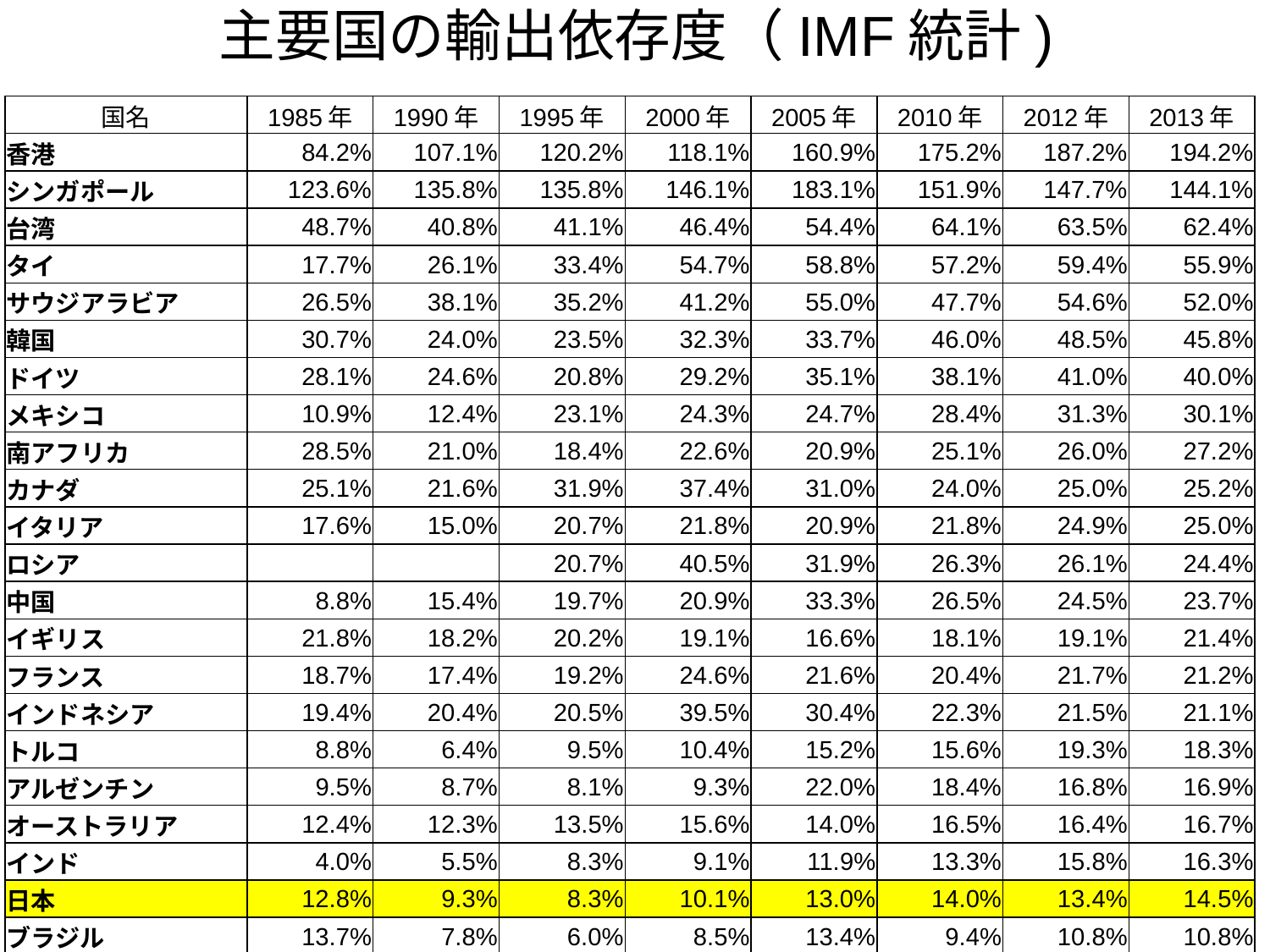

# 主要国の輸出依存度（IMF統計)
| 国名 | 1985年 | 1990年 | 1995年 | 2000年 | 2005年 | 2010年 | 2012年 | 2013年 |
| --- | --- | --- | --- | --- | --- | --- | --- | --- |
| 香港 | 84.2% | 107.1% | 120.2% | 118.1% | 160.9% | 175.2% | 187.2% | 194.2% |
| シンガポール | 123.6% | 135.8% | 135.8% | 146.1% | 183.1% | 151.9% | 147.7% | 144.1% |
| 台湾 | 48.7% | 40.8% | 41.1% | 46.4% | 54.4% | 64.1% | 63.5% | 62.4% |
| タイ | 17.7% | 26.1% | 33.4% | 54.7% | 58.8% | 57.2% | 59.4% | 55.9% |
| サウジアラビア | 26.5% | 38.1% | 35.2% | 41.2% | 55.0% | 47.7% | 54.6% | 52.0% |
| 韓国 | 30.7% | 24.0% | 23.5% | 32.3% | 33.7% | 46.0% | 48.5% | 45.8% |
| ドイツ | 28.1% | 24.6% | 20.8% | 29.2% | 35.1% | 38.1% | 41.0% | 40.0% |
| メキシコ | 10.9% | 12.4% | 23.1% | 24.3% | 24.7% | 28.4% | 31.3% | 30.1% |
| 南アフリカ | 28.5% | 21.0% | 18.4% | 22.6% | 20.9% | 25.1% | 26.0% | 27.2% |
| カナダ | 25.1% | 21.6% | 31.9% | 37.4% | 31.0% | 24.0% | 25.0% | 25.2% |
| イタリア | 17.6% | 15.0% | 20.7% | 21.8% | 20.9% | 21.8% | 24.9% | 25.0% |
| ロシア |  |  | 20.7% | 40.5% | 31.9% | 26.3% | 26.1% | 24.4% |
| 中国 | 8.8% | 15.4% | 19.7% | 20.9% | 33.3% | 26.5% | 24.5% | 23.7% |
| イギリス | 21.8% | 18.2% | 20.2% | 19.1% | 16.6% | 18.1% | 19.1% | 21.4% |
| フランス | 18.7% | 17.4% | 19.2% | 24.6% | 21.6% | 20.4% | 21.7% | 21.2% |
| インドネシア | 19.4% | 20.4% | 20.5% | 39.5% | 30.4% | 22.3% | 21.5% | 21.1% |
| トルコ | 8.8% | 6.4% | 9.5% | 10.4% | 15.2% | 15.6% | 19.3% | 18.3% |
| アルゼンチン | 9.5% | 8.7% | 8.1% | 9.3% | 22.0% | 18.4% | 16.8% | 16.9% |
| オーストラリア | 12.4% | 12.3% | 13.5% | 15.6% | 14.0% | 16.5% | 16.4% | 16.7% |
| インド | 4.0% | 5.5% | 8.3% | 9.1% | 11.9% | 13.3% | 15.8% | 16.3% |
| 日本 | 12.8% | 9.3% | 8.3% | 10.1% | 13.0% | 14.0% | 13.4% | 14.5% |
| ブラジル | 13.7% | 7.8% | 6.0% | 8.5% | 13.4% | 9.4% | 10.8% | 10.8% |
| アメリカ | 5.0% | 6.5% | 7.6% | 7.5% | 6.8% | 8.5% | 9.5% | 9.3% |
| 世界計 | 14.8% | 15.5% | 17.0% | 19.6% | 22.6% | 23.8% | 25.3% | 25.2% |